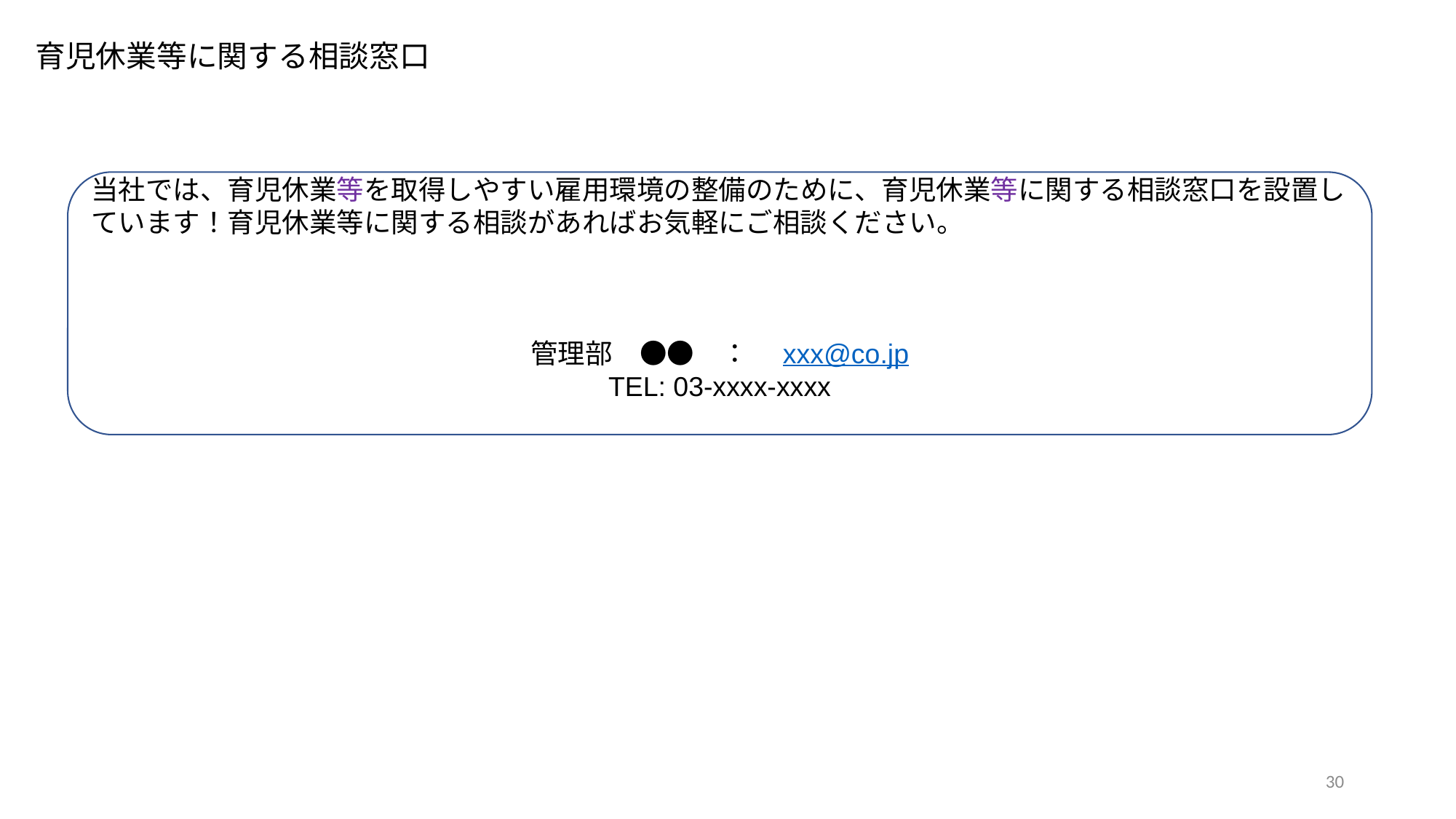

育児休業等に関する相談窓口
当社では、育児休業等を取得しやすい雇用環境の整備のために、育児休業等に関する相談窓口を設置しています！育児休業等に関する相談があればお気軽にご相談ください。

管理部　●●　：　xxx@co.jp
TEL: 03-xxxx-xxxx

30